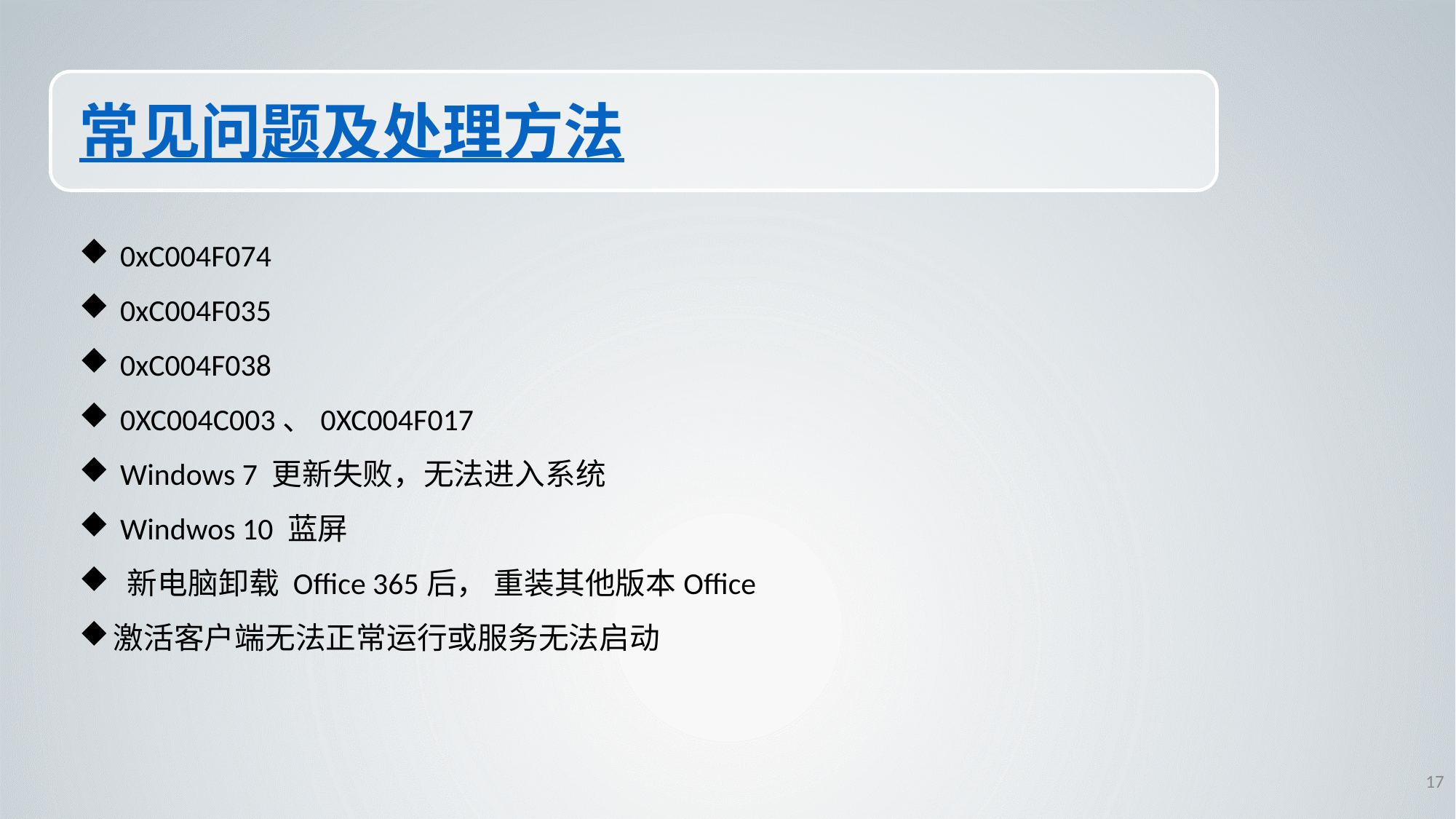

# 常见问题及处理方法
 0xC004F074
 0xC004F035
 0xC004F038
 0XC004C003、0XC004F017
 Windows 7 更新失败，无法进入系统
 Windwos 10 蓝屏
 新电脑卸载 Office 365后， 重装其他版本Office
激活客户端无法正常运行或服务无法启动
17